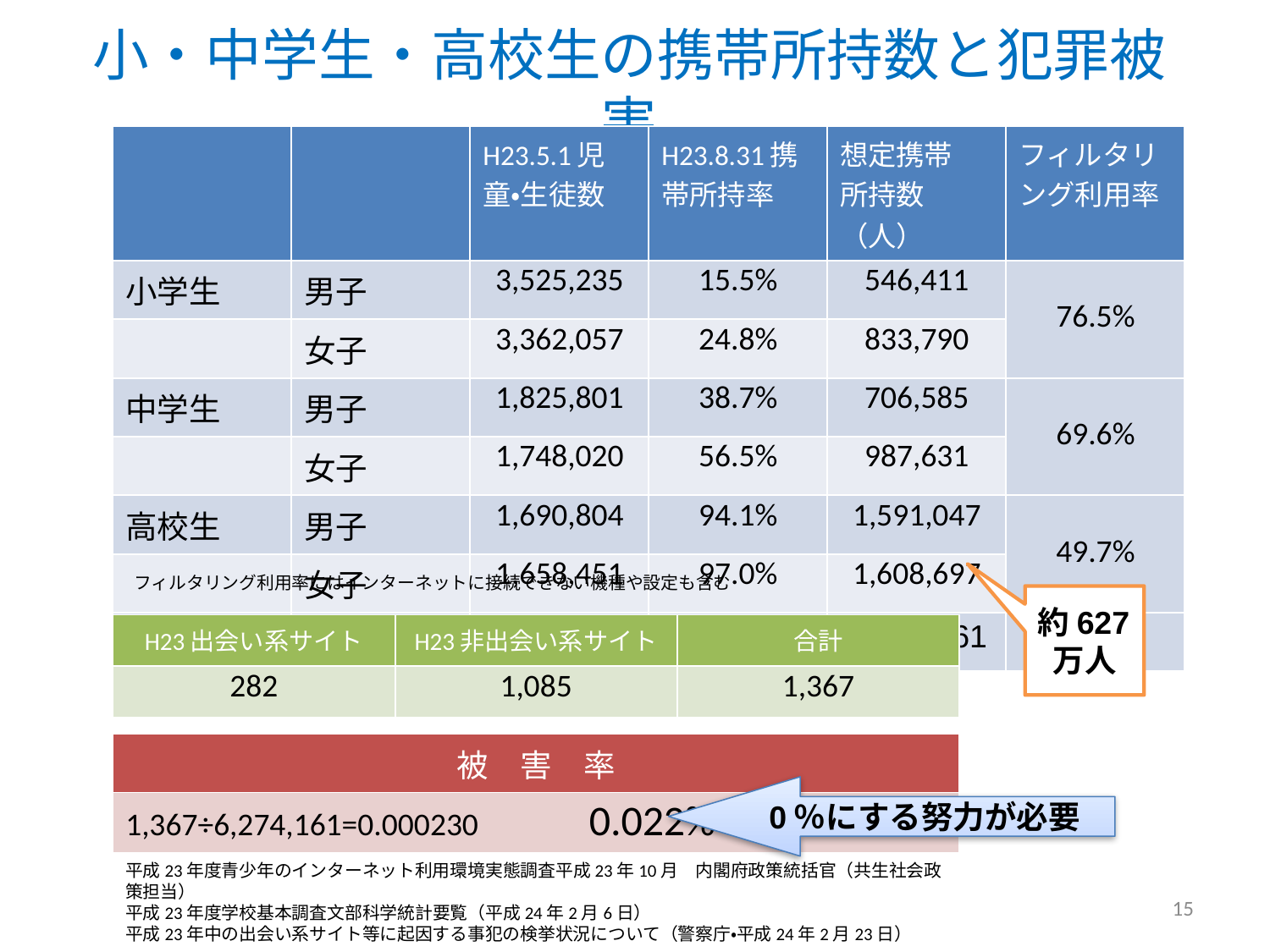

# 小・中学生・高校生の携帯所持数と犯罪被害
|  |  | H23.5.1児童・生徒数 | H23.8.31携帯所持率 | 想定携帯 所持数（人） | フィルタリング利用率 |
| --- | --- | --- | --- | --- | --- |
| 小学生 | 男子 | 3,525,235 | 15.5% | 546,411 | 76.5% |
|  | 女子 | 3,362,057 | 24.8% | 833,790 |  |
| 中学生 | 男子 | 1,825,801 | 38.7% | 706,585 | 69.6% |
|  | 女子 | 1,748,020 | 56.5% | 987,631 |  |
| 高校生 | 男子 | 1,690,804 | 94.1% | 1,591,047 | 49.7% |
|  | 女子 | 1,658,451 | 97.0% | 1,608,697 |  |
| 合計 |  | 13,920,235 |  | 6,274,161 | 59.7% |
フィルタリング利用率にはインターネットに接続できない機種や設定も含む
約627万人
| H23出会い系サイト | H23非出会い系サイト | 合計 |
| --- | --- | --- |
| 282 | 1,085 | 1,367 |
| 被　害　率 |
| --- |
| 1,367÷6,274,161=0.000230　　　0.022% |
0％にする努力が必要
平成23年度青少年のインターネット利用環境実態調査平成23年10月　内閣府政策統括官（共生社会政策担当）
平成23年度学校基本調査文部科学統計要覧（平成24年2月6日）
平成23年中の出会い系サイト等に起因する事犯の検挙状況について（警察庁・平成24年2月23日）
15